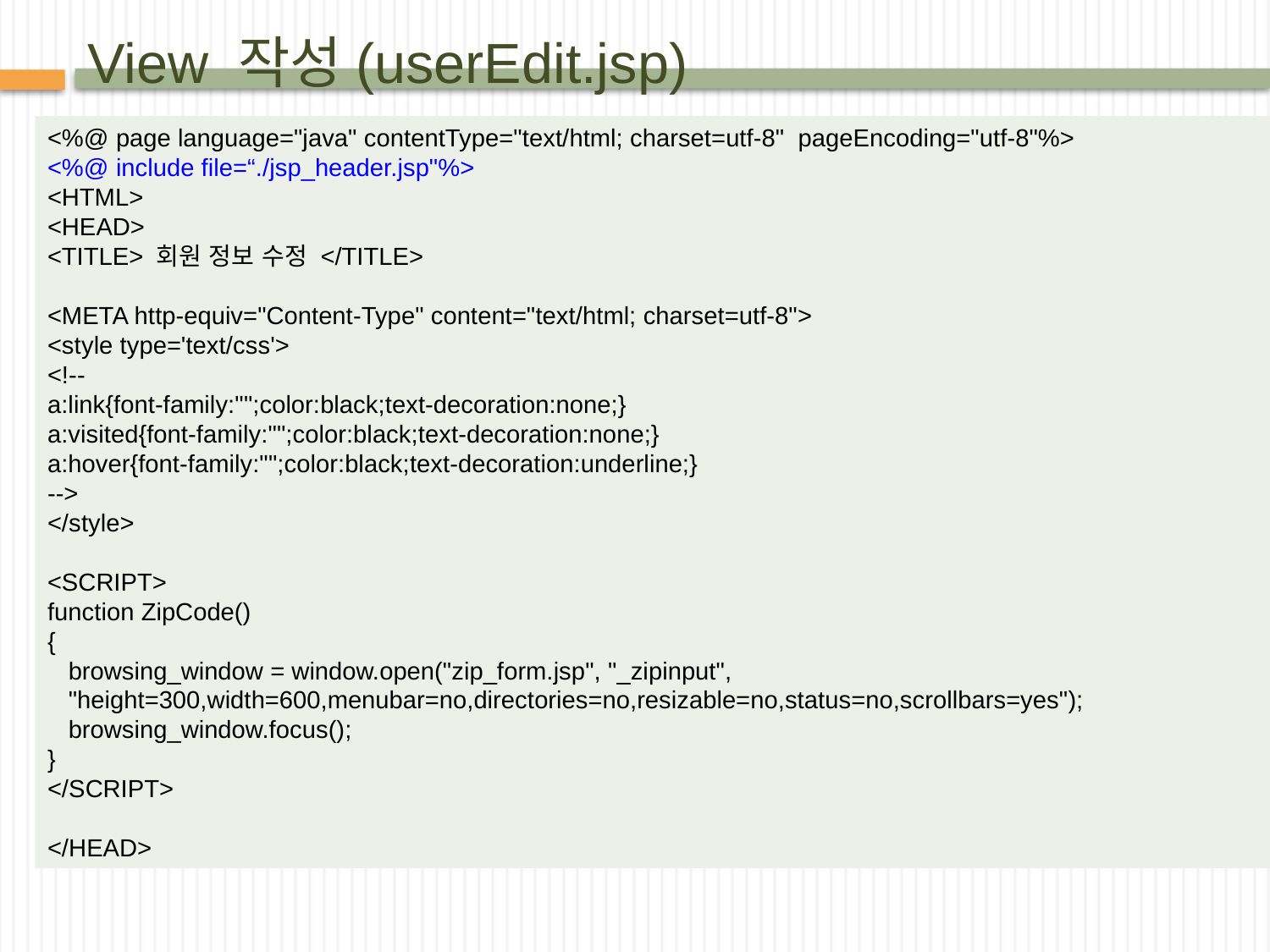

# View 작성(userEdit.jsp)
<%@ page language="java" contentType="text/html; charset=utf-8"  pageEncoding="utf-8"%>
<%@ include file=“./jsp_header.jsp"%>
<HTML>
<HEAD>
<TITLE> 회원 정보 수정 </TITLE>

<META http-equiv="Content-Type" content="text/html; charset=utf-8">
<style type='text/css'>
<!--
a:link{font-family:"";color:black;text-decoration:none;}
a:visited{font-family:"";color:black;text-decoration:none;}
a:hover{font-family:"";color:black;text-decoration:underline;}
-->
</style>

<SCRIPT>
function ZipCode()
{
   browsing_window = window.open("zip_form.jsp", "_zipinput",
   "height=300,width=600,menubar=no,directories=no,resizable=no,status=no,scrollbars=yes");
   browsing_window.focus();
}
</SCRIPT>

</HEAD>